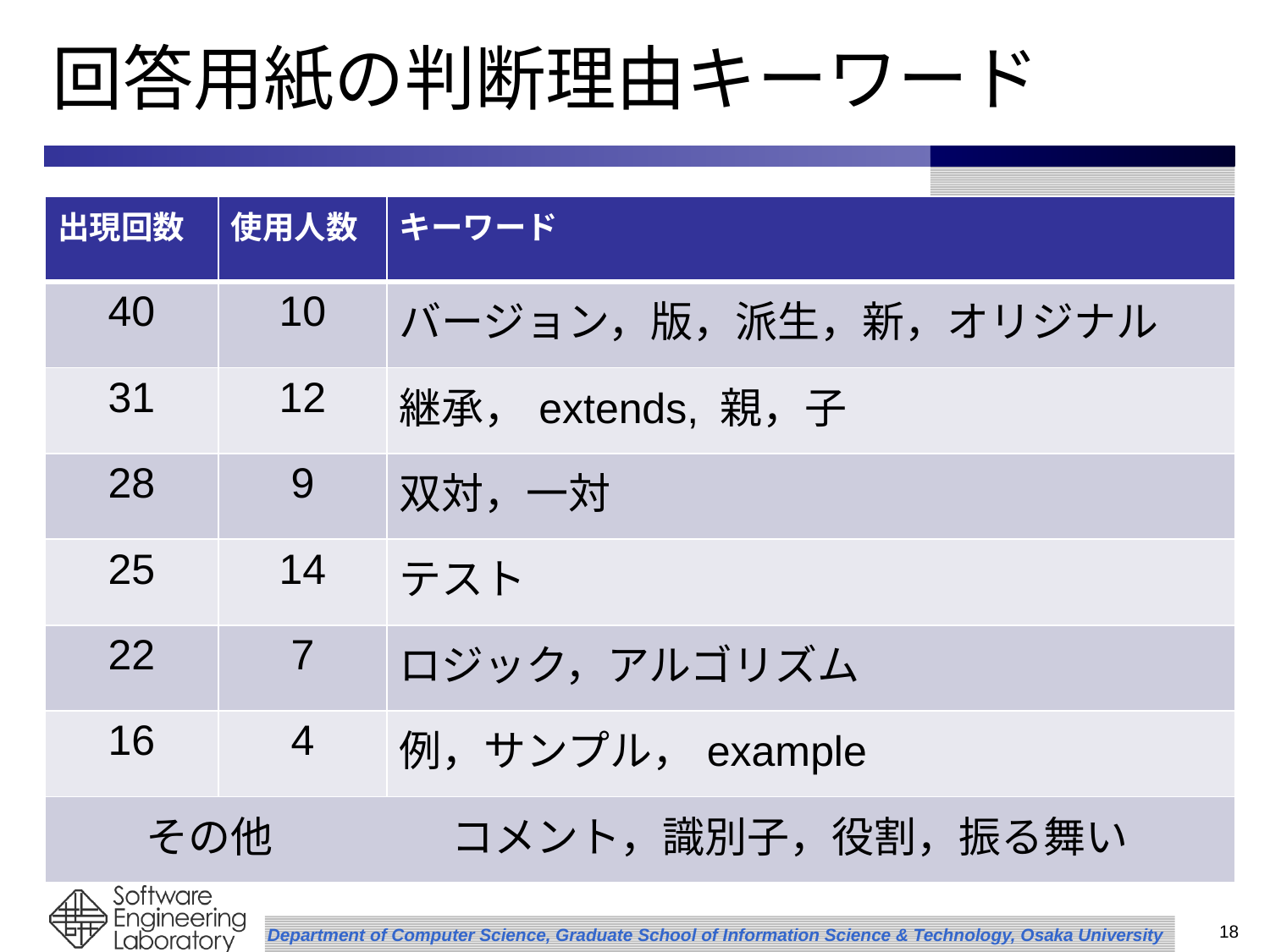

# 回答用紙の判断理由キーワード
| 出現回数 | 使用人数 | キーワード |
| --- | --- | --- |
| 40 | 10 | バージョン，版，派生，新，オリジナル |
| 31 | 12 | 継承，extends, 親，子 |
| 28 | 9 | 双対，一対 |
| 25 | 14 | テスト |
| 22 | 7 | ロジック，アルゴリズム |
| 16 | 4 | 例，サンプル，example |
| その他　　　　 コメント，識別子，役割，振る舞い |  |  |
18